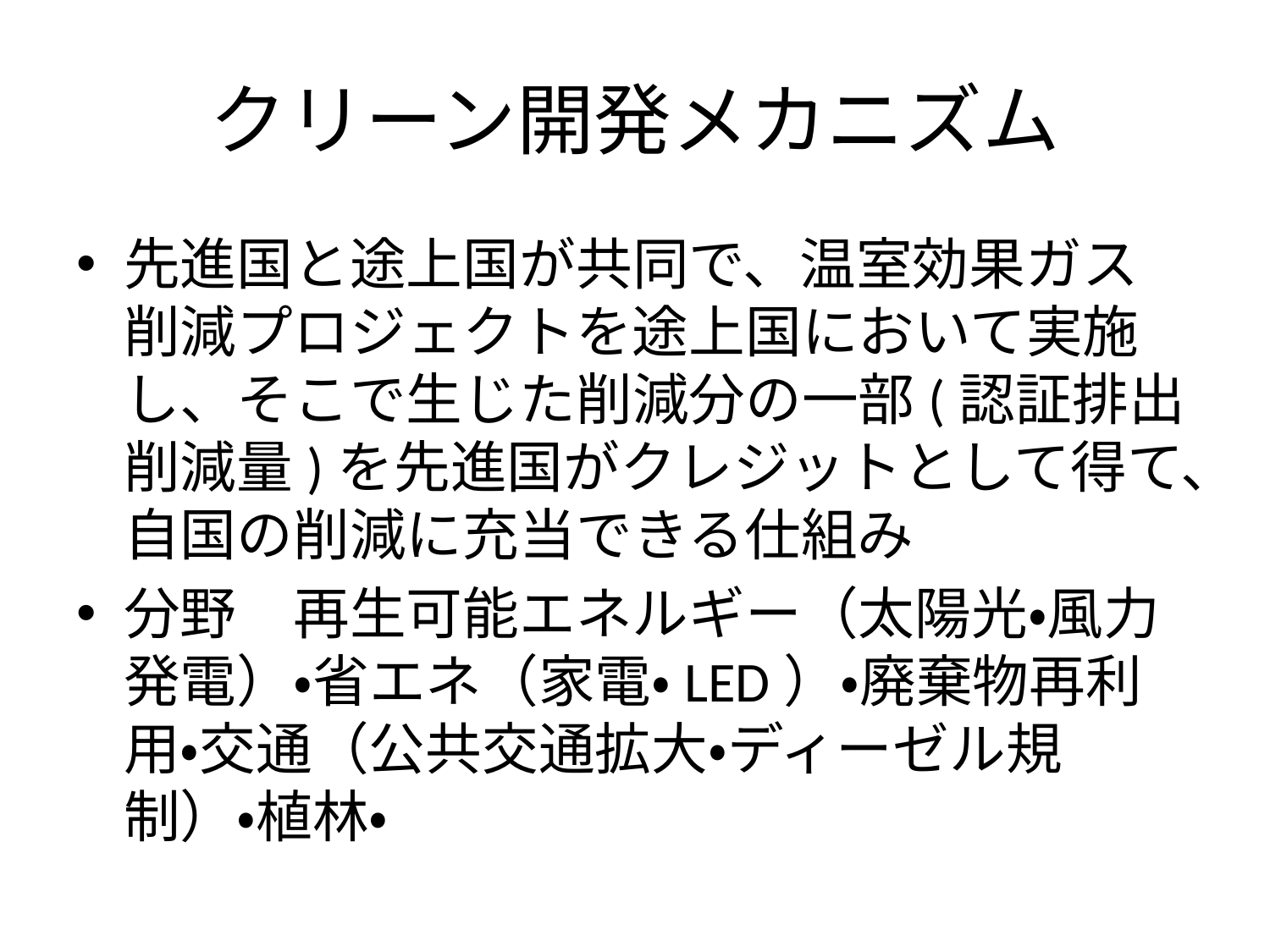

# クリーン開発メカニズム
先進国と途上国が共同で、温室効果ガス削減プロジェクトを途上国において実施し、そこで生じた削減分の一部(認証排出削減量)を先進国がクレジットとして得て、自国の削減に充当できる仕組み
分野　再生可能エネルギー（太陽光・風力発電）・省エネ（家電・LED）・廃棄物再利用・交通（公共交通拡大・ディーゼル規制）・植林・